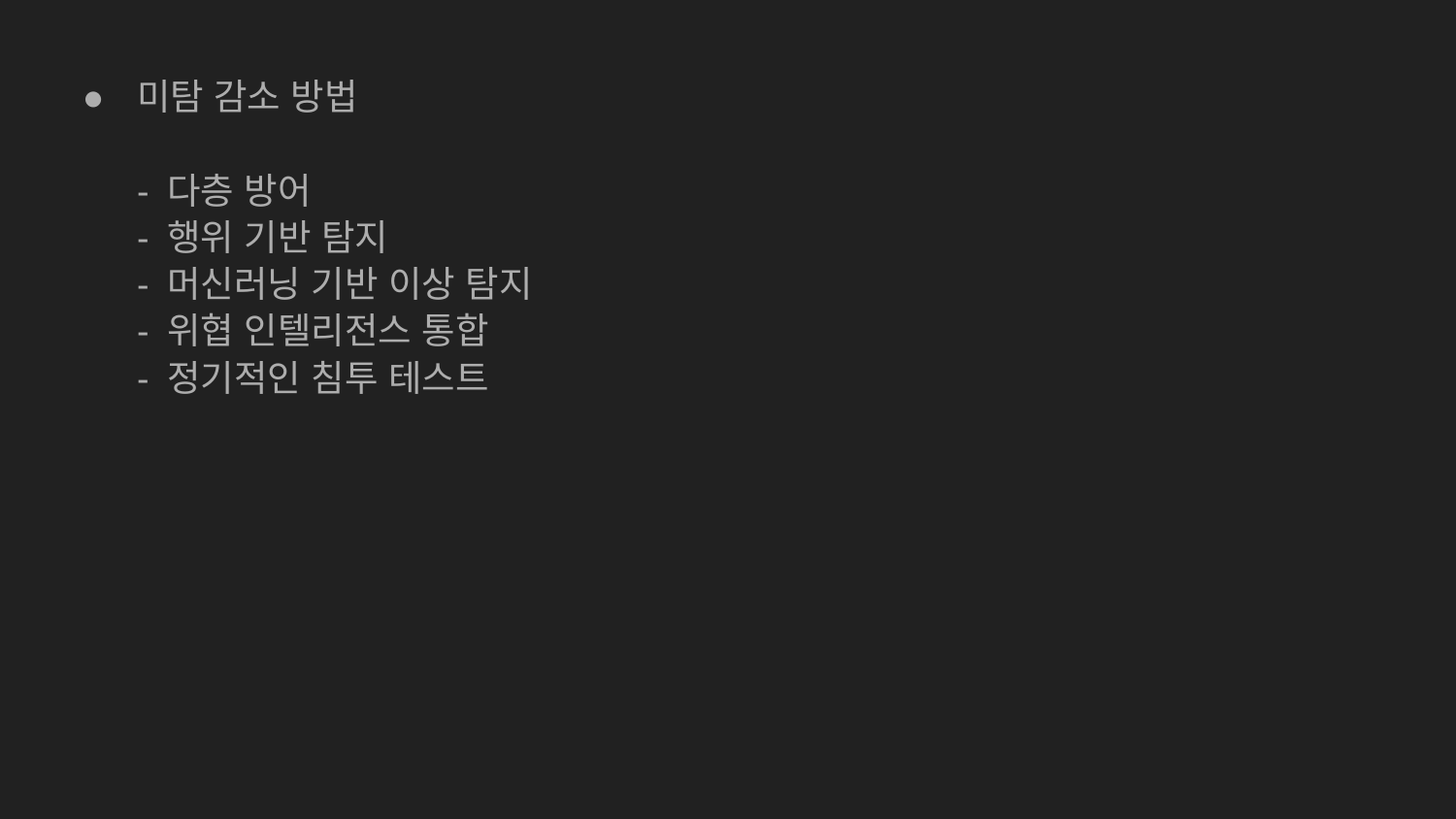

미탐 감소 방법
- 다층 방어
- 행위 기반 탐지
- 머신러닝 기반 이상 탐지
- 위협 인텔리전스 통합
- 정기적인 침투 테스트